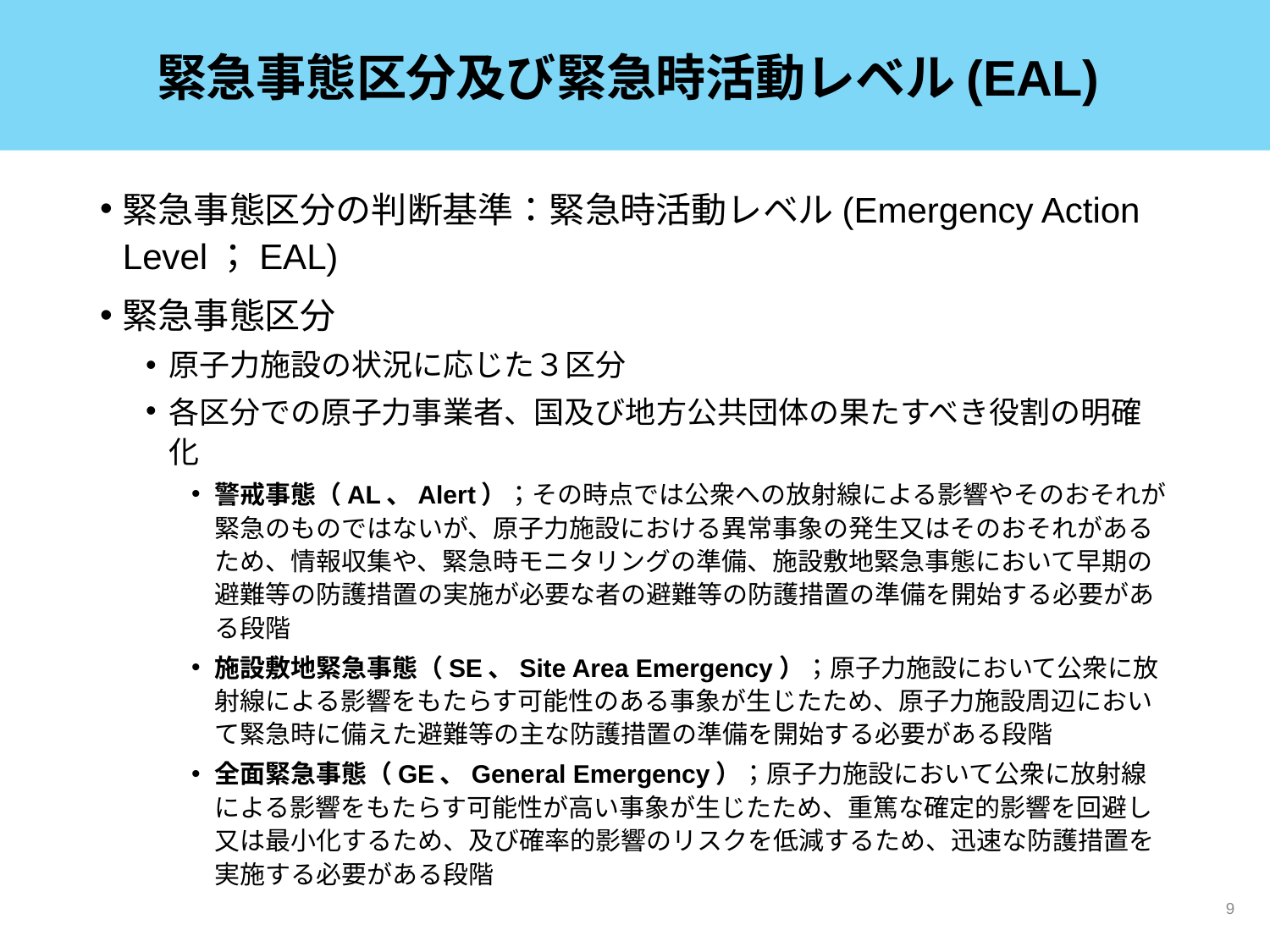

# 緊急事態区分及び緊急時活動レベル(EAL)
緊急事態区分の判断基準：緊急時活動レベル(Emergency Action Level；EAL)
緊急事態区分
原子力施設の状況に応じた３区分
各区分での原子力事業者、国及び地方公共団体の果たすべき役割の明確化
警戒事態（AL、Alert）；その時点では公衆への放射線による影響やそのおそれが緊急のものではないが、原子力施設における異常事象の発生又はそのおそれがあるため、情報収集や、緊急時モニタリングの準備、施設敷地緊急事態において早期の避難等の防護措置の実施が必要な者の避難等の防護措置の準備を開始する必要がある段階
施設敷地緊急事態（SE、Site Area Emergency）；原子力施設において公衆に放射線による影響をもたらす可能性のある事象が生じたため、原子力施設周辺において緊急時に備えた避難等の主な防護措置の準備を開始する必要がある段階
全面緊急事態（GE、General Emergency）；原子力施設において公衆に放射線による影響をもたらす可能性が高い事象が生じたため、重篤な確定的影響を回避し又は最小化するため、及び確率的影響のリスクを低減するため、迅速な防護措置を実施する必要がある段階

9